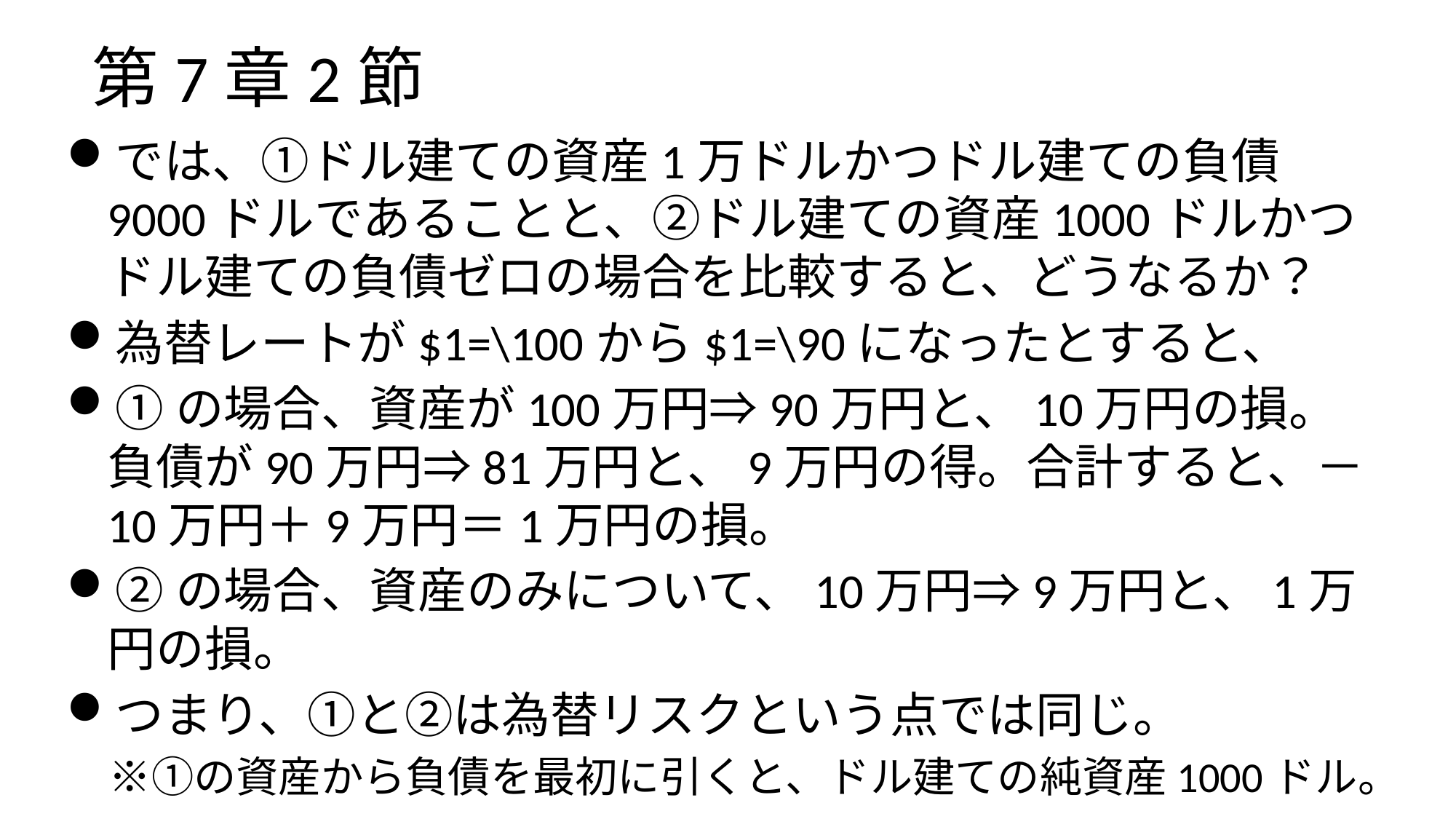

# 第7章2節
では、①ドル建ての資産1万ドルかつドル建ての負債9000ドルであることと、②ドル建ての資産1000ドルかつドル建ての負債ゼロの場合を比較すると、どうなるか？
為替レートが$1=\100から$1=\90になったとすると、
①の場合、資産が100万円⇒90万円と、10万円の損。負債が90万円⇒81万円と、9万円の得。合計すると、－10万円＋9万円＝1万円の損。
②の場合、資産のみについて、10万円⇒9万円と、1万円の損。
つまり、①と②は為替リスクという点では同じ。
　※①の資産から負債を最初に引くと、ドル建ての純資産1000ドル。